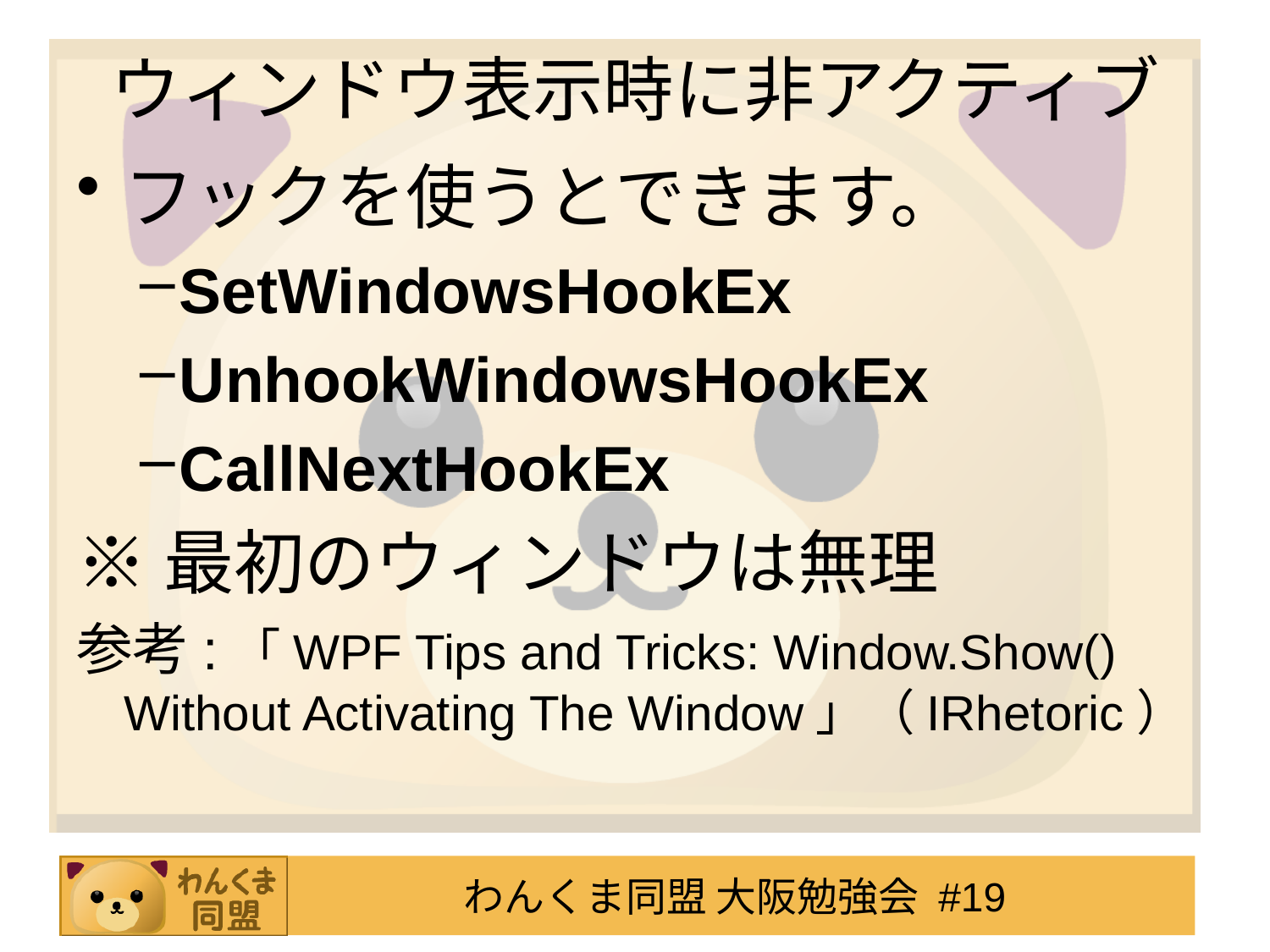

# ウィンドウ表示時に非アクティブ
フックを使うとできます。
SetWindowsHookEx
UnhookWindowsHookEx
CallNextHookEx
※最初のウィンドウは無理
参考:「WPF Tips and Tricks: Window.Show() Without Activating The Window」（IRhetoric）